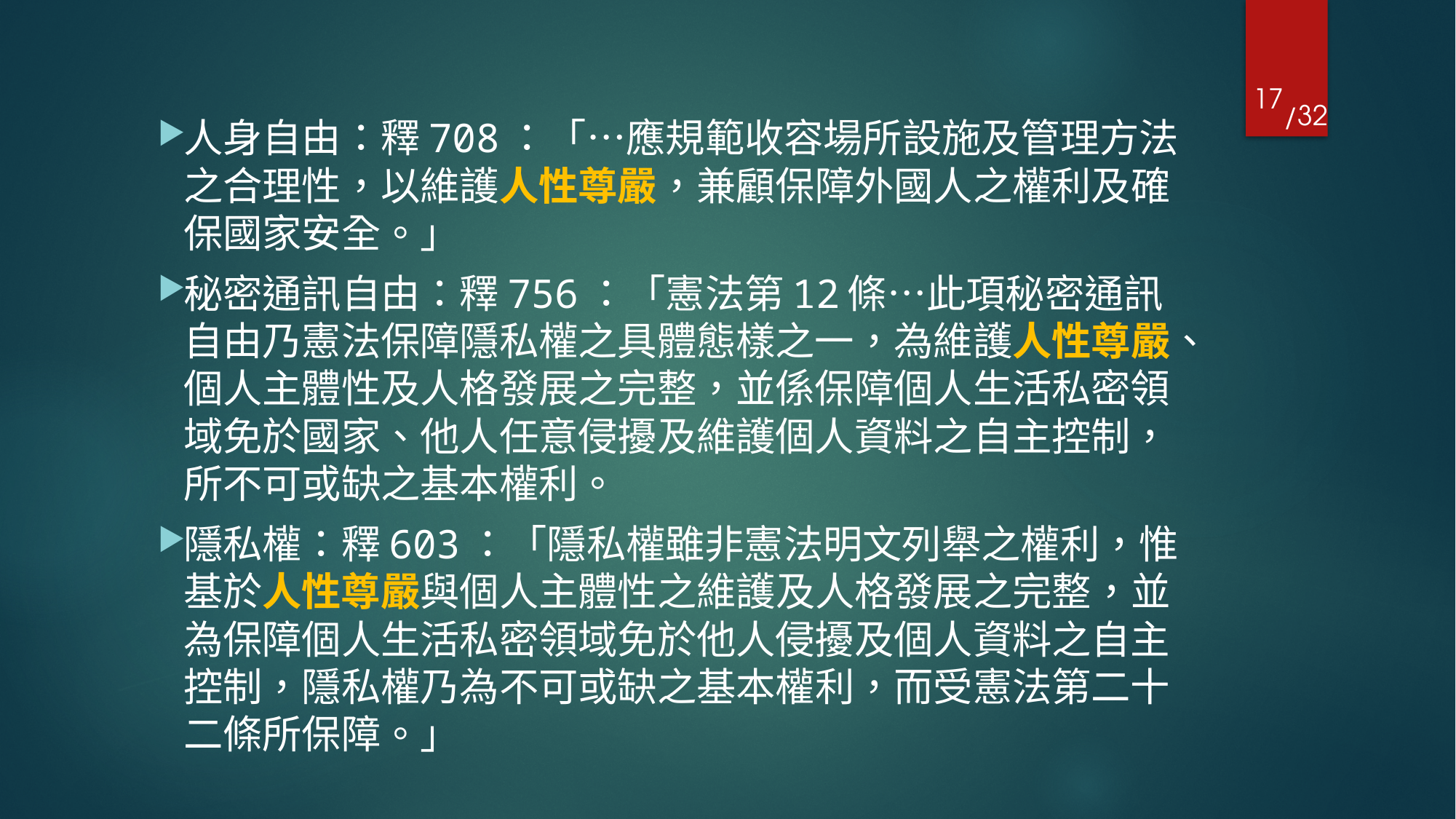

17
人身自由：釋708：「…應規範收容場所設施及管理方法之合理性，以維護人性尊嚴，兼顧保障外國人之權利及確保國家安全。」
秘密通訊自由：釋756：「憲法第12條…此項秘密通訊自由乃憲法保障隱私權之具體態樣之一，為維護人性尊嚴、個人主體性及人格發展之完整，並係保障個人生活私密領域免於國家、他人任意侵擾及維護個人資料之自主控制，所不可或缺之基本權利。
隱私權：釋603：「隱私權雖非憲法明文列舉之權利，惟基於人性尊嚴與個人主體性之維護及人格發展之完整，並為保障個人生活私密領域免於他人侵擾及個人資料之自主控制，隱私權乃為不可或缺之基本權利，而受憲法第二十二條所保障。」